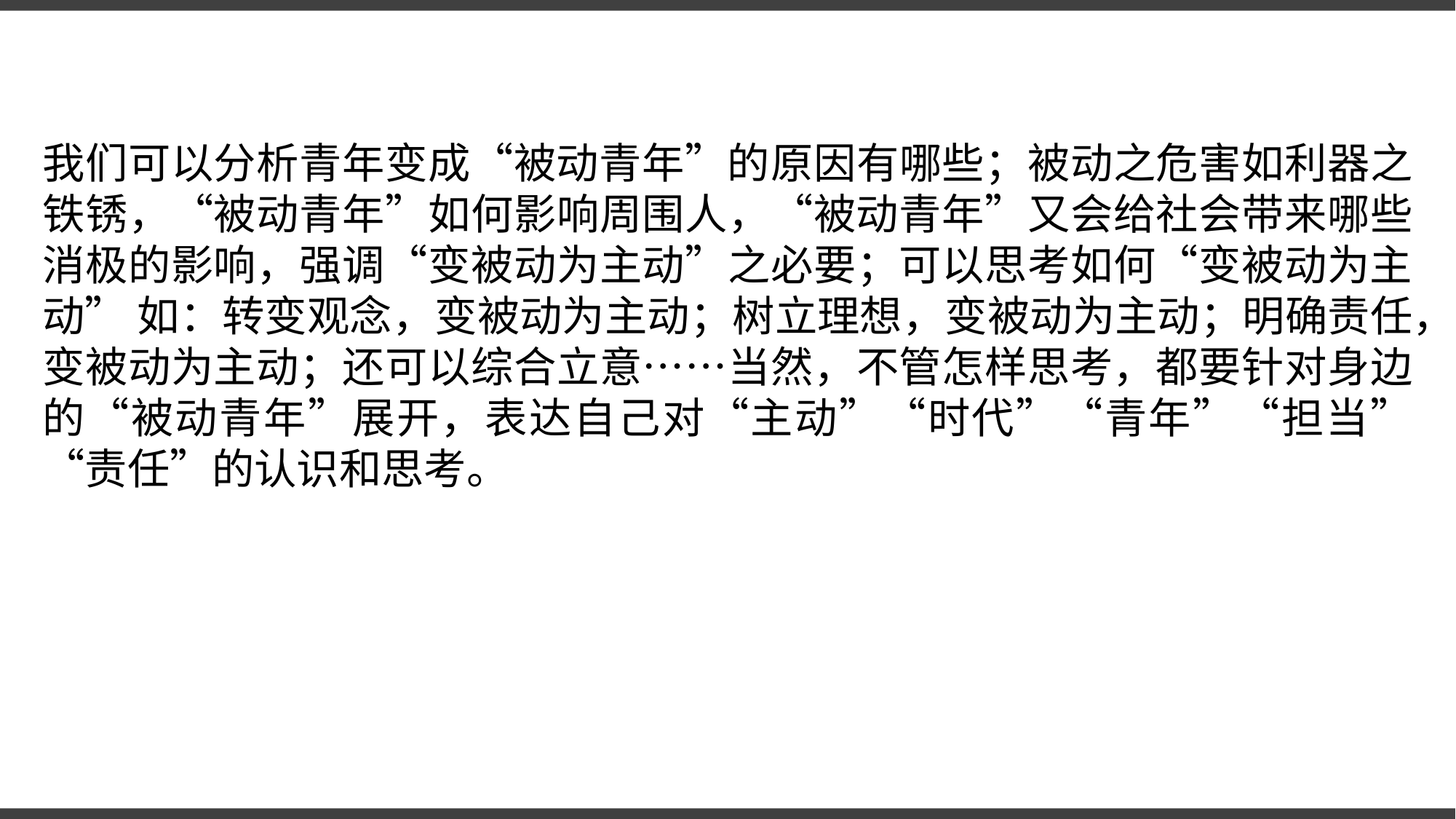

我们可以分析青年变成“被动青年”的原因有哪些；被动之危害如利器之铁锈，“被动青年”如何影响周围人，“被动青年”又会给社会带来哪些消极的影响，强调“变被动为主动”之必要；可以思考如何“变被动为主动” 如：转变观念，变被动为主动；树立理想，变被动为主动；明确责任，变被动为主动；还可以综合立意……当然，不管怎样思考，都要针对身边的“被动青年”展开，表达自己对“主动”“时代”“青年”“担当”“责任”的认识和思考。